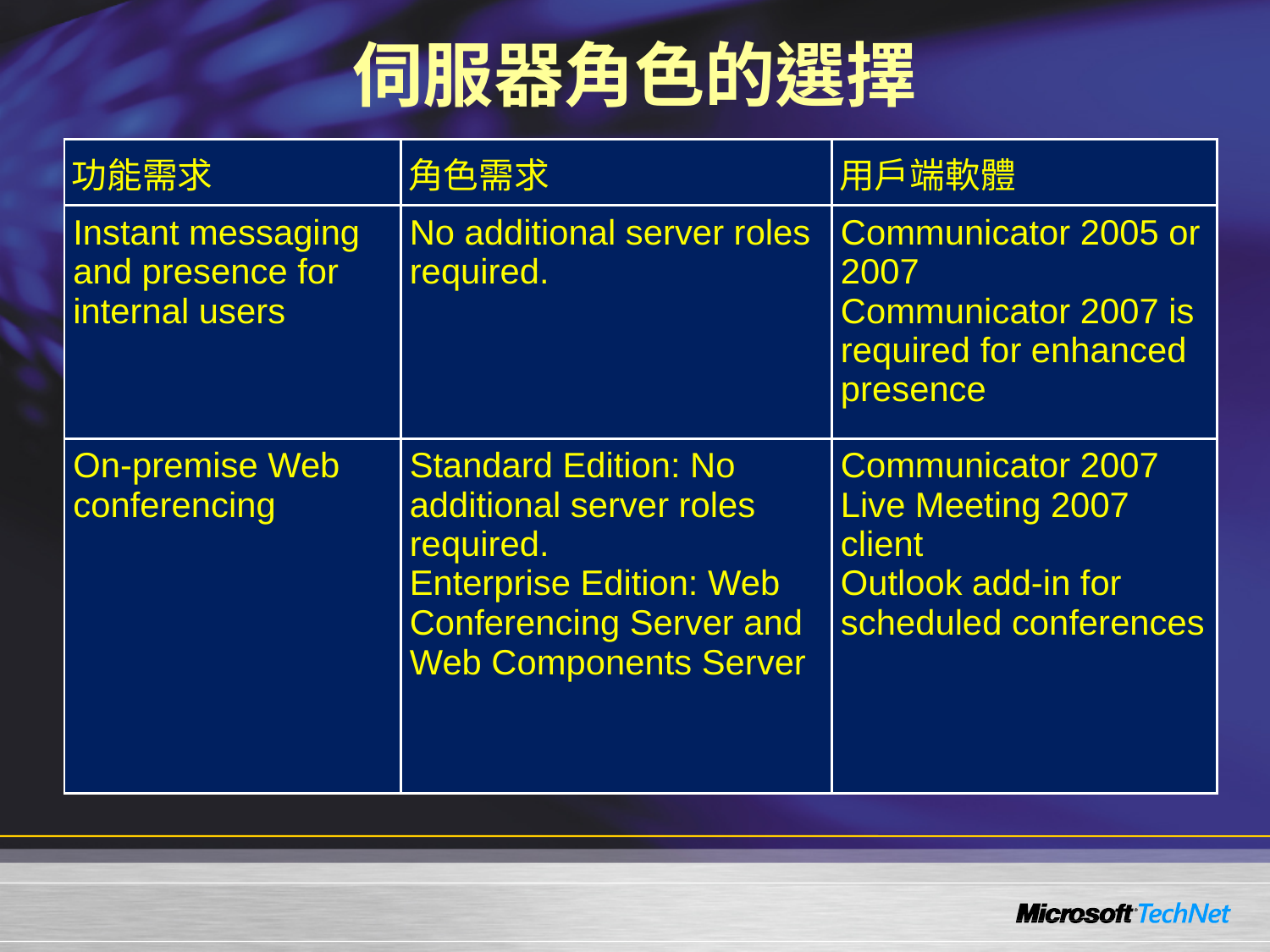

# 伺服器角色的選擇
| 功能需求 | 角色需求 | 用戶端軟體 |
| --- | --- | --- |
| Instant messaging and presence for internal users | No additional server roles required. | Communicator 2005 or 2007 Communicator 2007 is required for enhanced presence |
| On-premise Web conferencing | Standard Edition: No additional server roles required. Enterprise Edition: Web Conferencing Server and Web Components Server | Communicator 2007 Live Meeting 2007 client Outlook add-in for scheduled conferences |